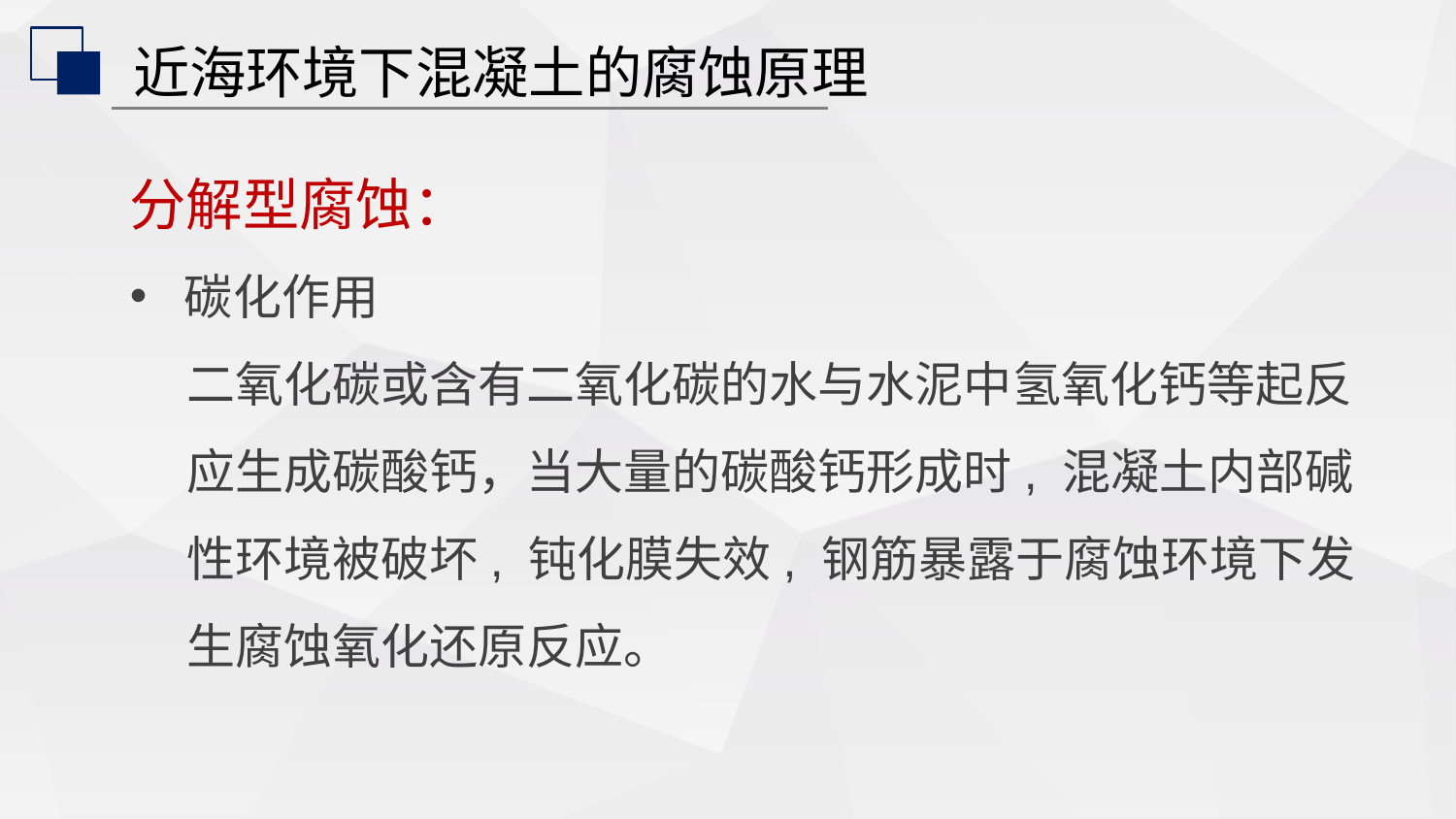

近海环境下混凝土的腐蚀原理
分解型腐蚀：
碳化作用
二氧化碳或含有二氧化碳的水与水泥中氢氧化钙等起反应生成碳酸钙，当大量的碳酸钙形成时, 混凝土内部碱性环境被破坏, 钝化膜失效, 钢筋暴露于腐蚀环境下发生腐蚀氧化还原反应。